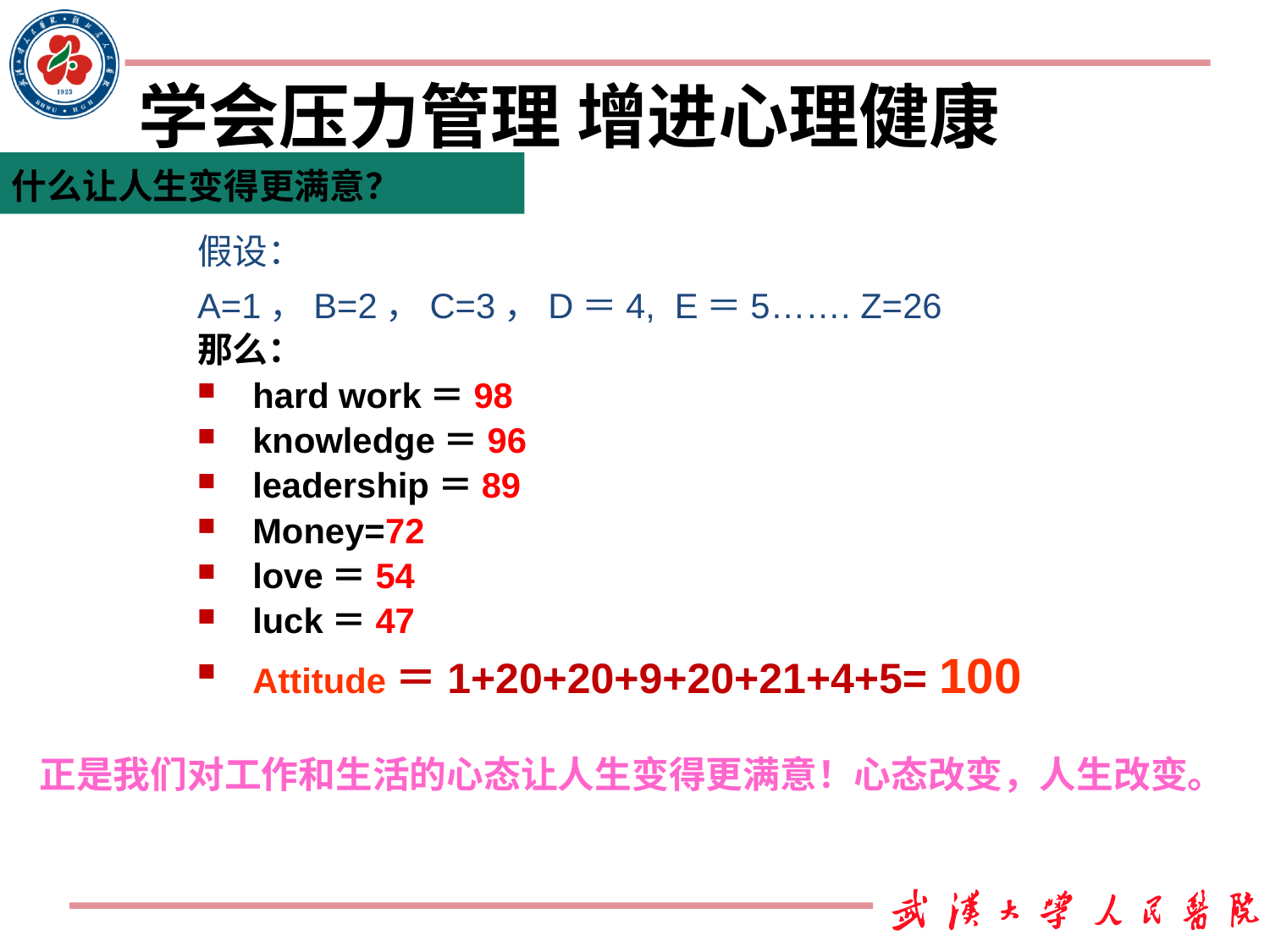

学会压力管理 增进心理健康

什么让人生变得更满意？
假设：
A=1，B=2，C=3，D＝4,  E＝5……. Z=26
那么：
hard work＝98
knowledge＝96
leadership＝89
Money=72
love＝54
luck＝47
Attitude＝1+20+20+9+20+21+4+5= 100
正是我们对工作和生活的心态让人生变得更满意！心态改变，人生改变。